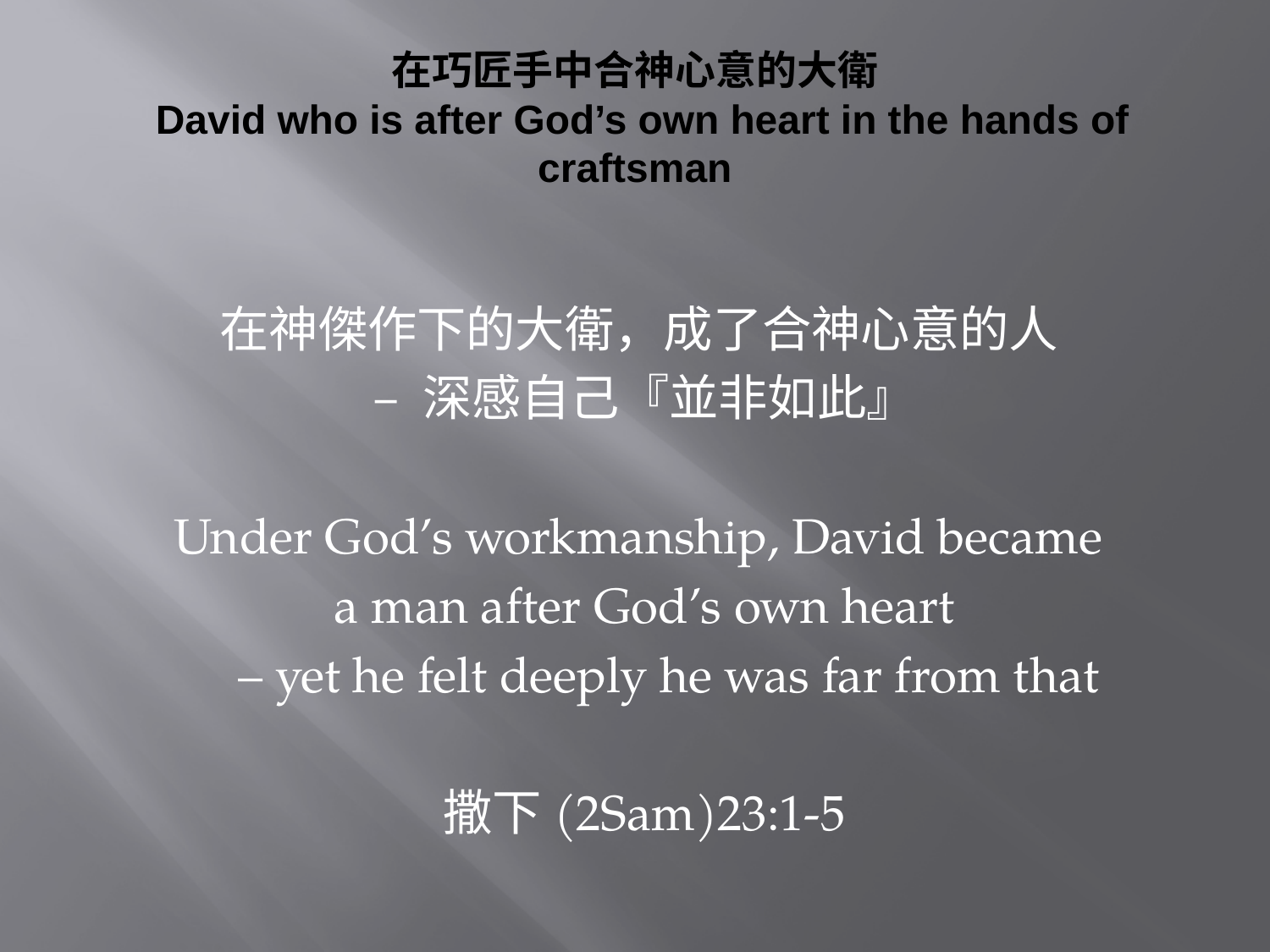

# 在巧匠手中合神心意的大衛 David who is after God’s own heart in the hands of craftsman

在神傑作下的大衛，成了合神心意的人
– 深感自己『並非如此』

Under God’s workmanship, David became
a man after God’s own heart
    – yet he felt deeply he was far from that

撒下(2Sam)23:1-5